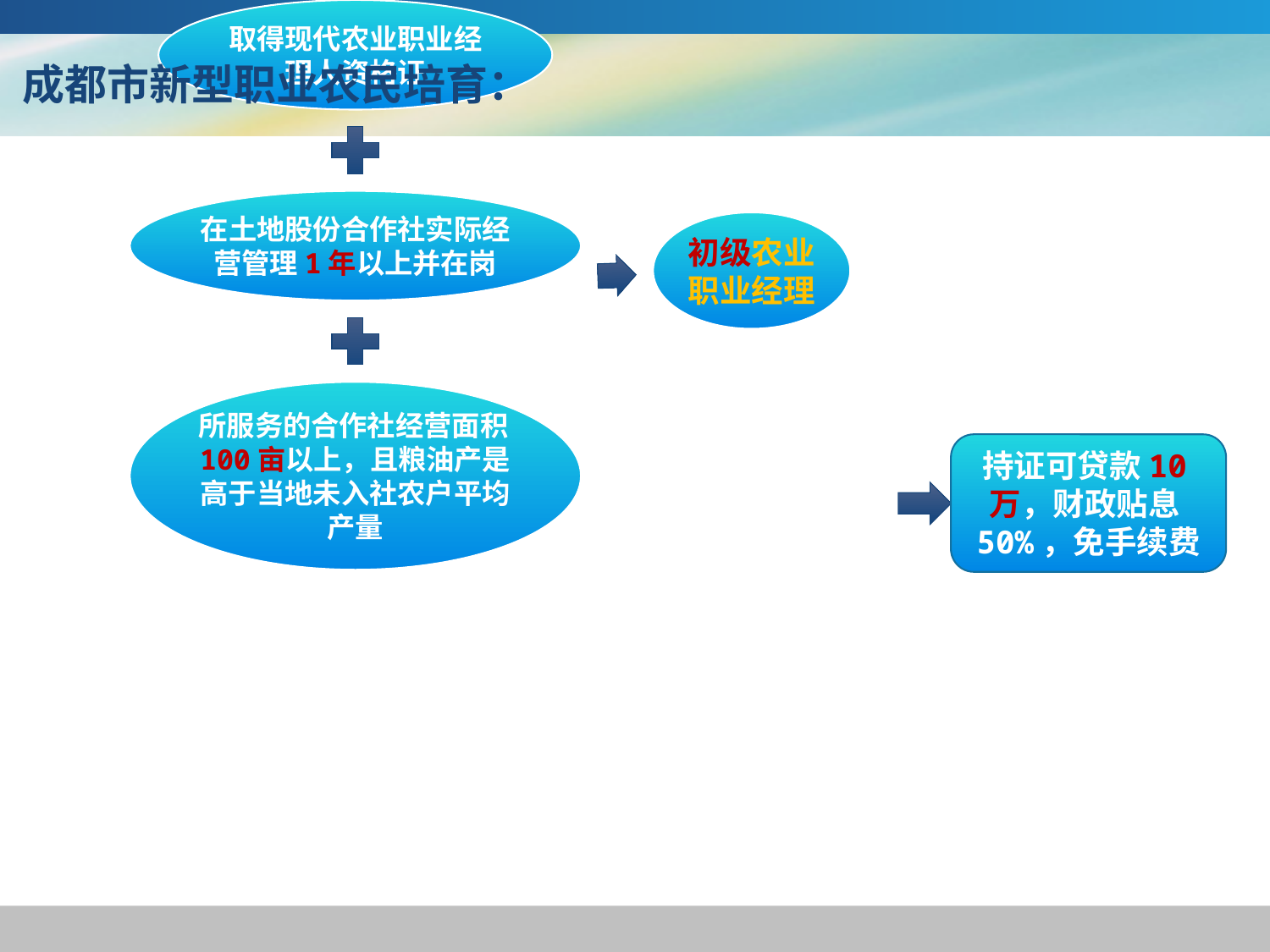

成都市新型职业农民培育：
取得现代农业职业经理人资格证

在土地股份合作社实际经营管理1年以上并在岗

所服务的合作社经营面积100亩以上，且粮油产是高于当地未入社农户平均产量

初级农业职业经理
持证可贷款10万，财政贴息50%，免手续费

#